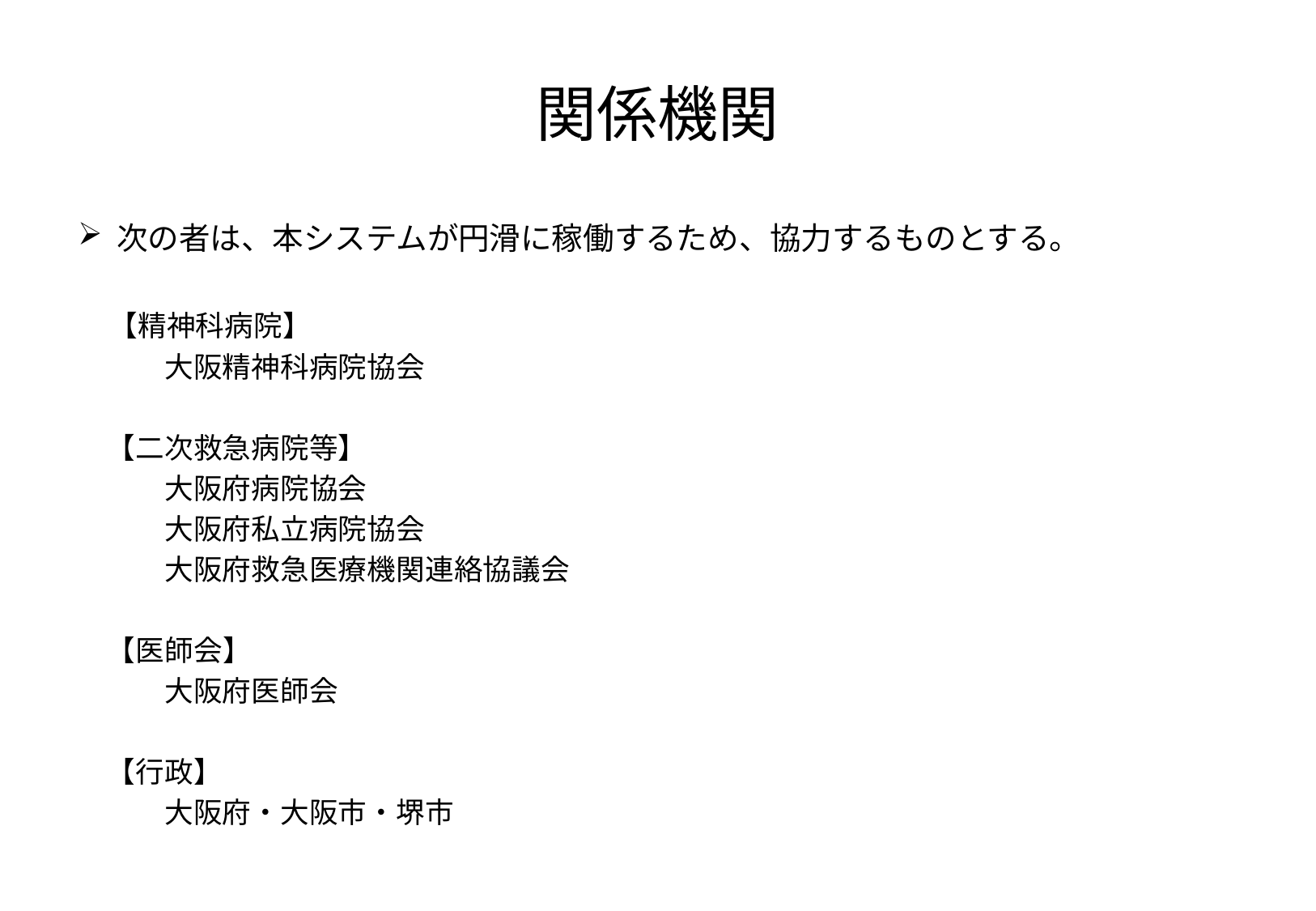

# 関係機関
次の者は、本システムが円滑に稼働するため、協力するものとする。

　【精神科病院】
　　　大阪精神科病院協会

　【二次救急病院等】
　　　大阪府病院協会
　　　大阪府私立病院協会
　　　大阪府救急医療機関連絡協議会

　【医師会】
　　　大阪府医師会

　【行政】
　　　大阪府・大阪市・堺市